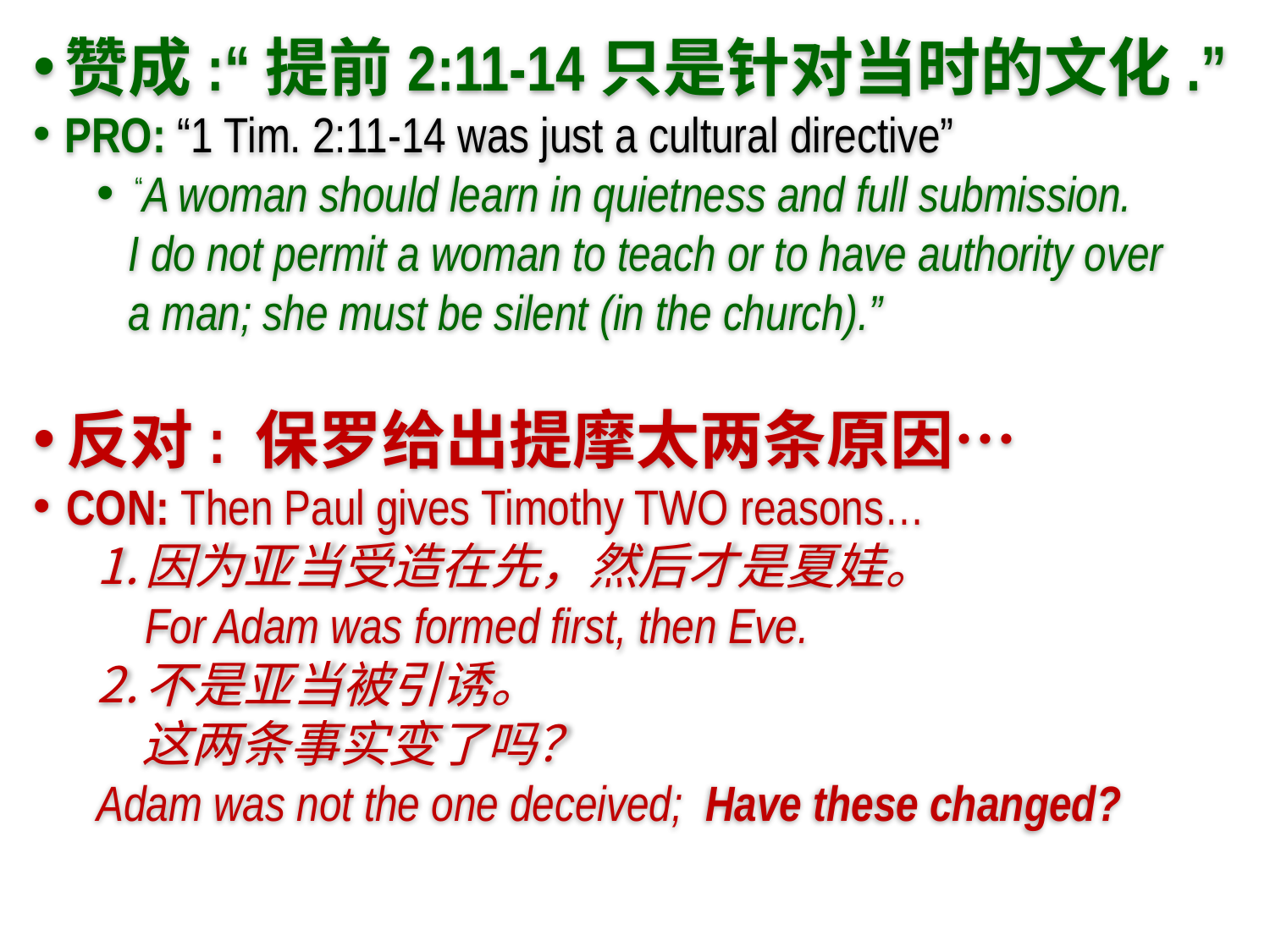

赞成:“提前2:11-14只是针对当时的文化.”
PRO: “1 Tim. 2:11-14 was just a cultural directive”
 “A woman should learn in quietness and full submission.         I do not permit a woman to teach or to have authority over      a man; she must be silent (in the church).”

反对: 保罗给出提摩太两条原因…
CON: Then Paul gives Timothy TWO reasons…
因为亚当受造在先，然后才是夏娃。                           For Adam was formed first, then Eve.
不是亚当被引诱。
   这两条事实变了吗？
Adam was not the one deceived;  Have these changed?